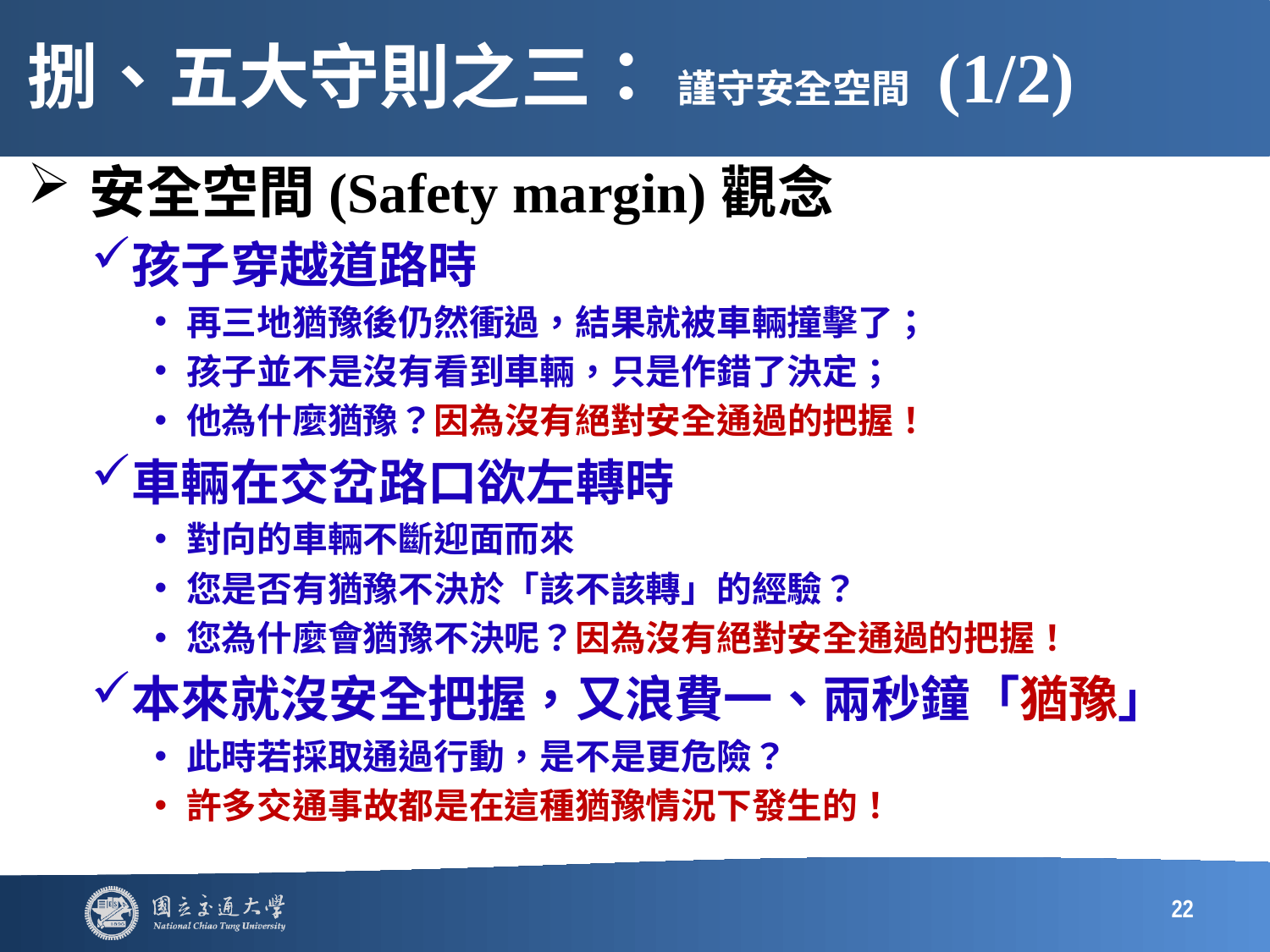

# 捌、五大守則之三： 謹守安全空間  (1/2)
安全空間(Safety margin)觀念
孩子穿越道路時
再三地猶豫後仍然衝過，結果就被車輛撞擊了；
孩子並不是沒有看到車輛，只是作錯了決定；
他為什麼猶豫？因為沒有絕對安全通過的把握！
車輛在交岔路口欲左轉時
對向的車輛不斷迎面而來
您是否有猶豫不決於「該不該轉」的經驗？
您為什麼會猶豫不決呢？因為沒有絕對安全通過的把握！
本來就沒安全把握，又浪費一、兩秒鐘「猶豫」
此時若採取通過行動，是不是更危險？
許多交通事故都是在這種猶豫情況下發生的！
22